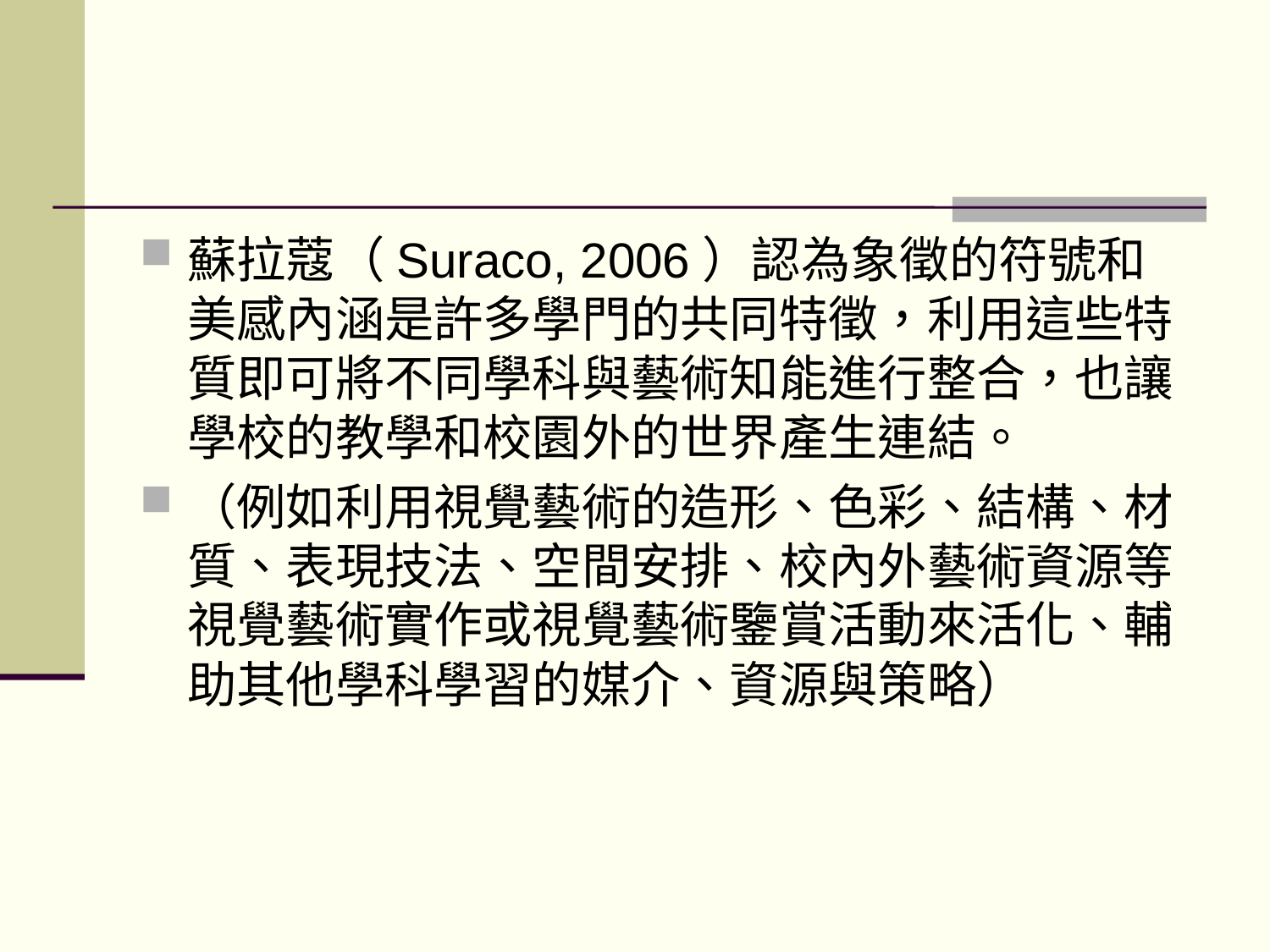

#
蘇拉蔻（Suraco, 2006）認為象徵的符號和美感內涵是許多學門的共同特徵，利用這些特質即可將不同學科與藝術知能進行整合，也讓學校的教學和校園外的世界產生連結。
（例如利用視覺藝術的造形、色彩、結構、材質、表現技法、空間安排、校內外藝術資源等視覺藝術實作或視覺藝術鑒賞活動來活化、輔助其他學科學習的媒介、資源與策略）